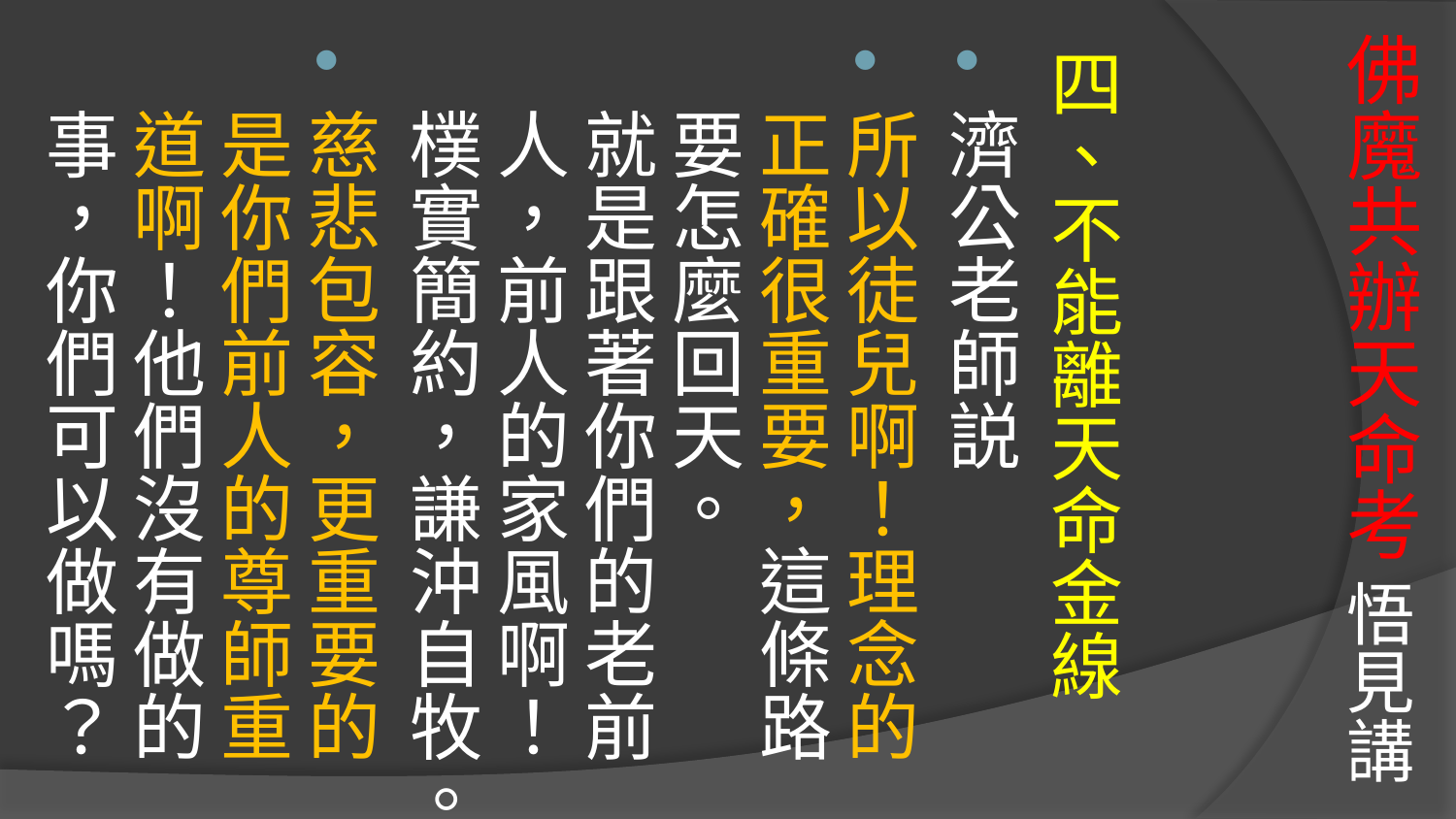

# 佛魔共辦天命考 悟見講
四、不能離天命金線
濟公老師説
所以徒兒啊！理念的正確很重要，這條路要怎麼回天。
就是跟著你們的老前人，前人的家風啊！樸實簡約，謙沖自牧。
慈悲包容，更重要的是你們前人的尊師重道啊！他們沒有做的事，你們可以做嗎？